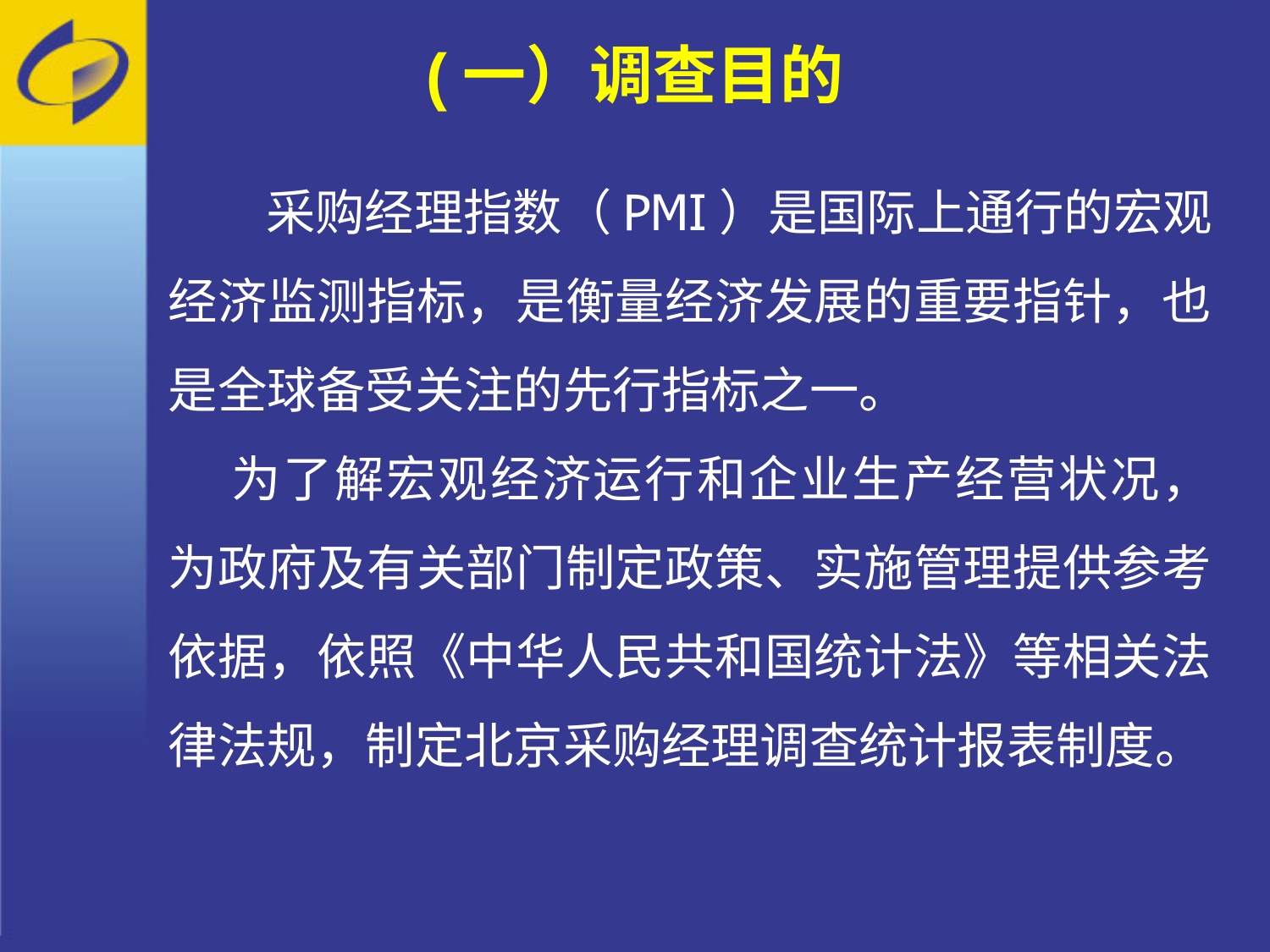

# (一）调查目的
  采购经理指数（PMI）是国际上通行的宏观经济监测指标，是衡量经济发展的重要指针，也是全球备受关注的先行指标之一。
为了解宏观经济运行和企业生产经营状况，为政府及有关部门制定政策、实施管理提供参考依据，依照《中华人民共和国统计法》等相关法律法规，制定北京采购经理调查统计报表制度。